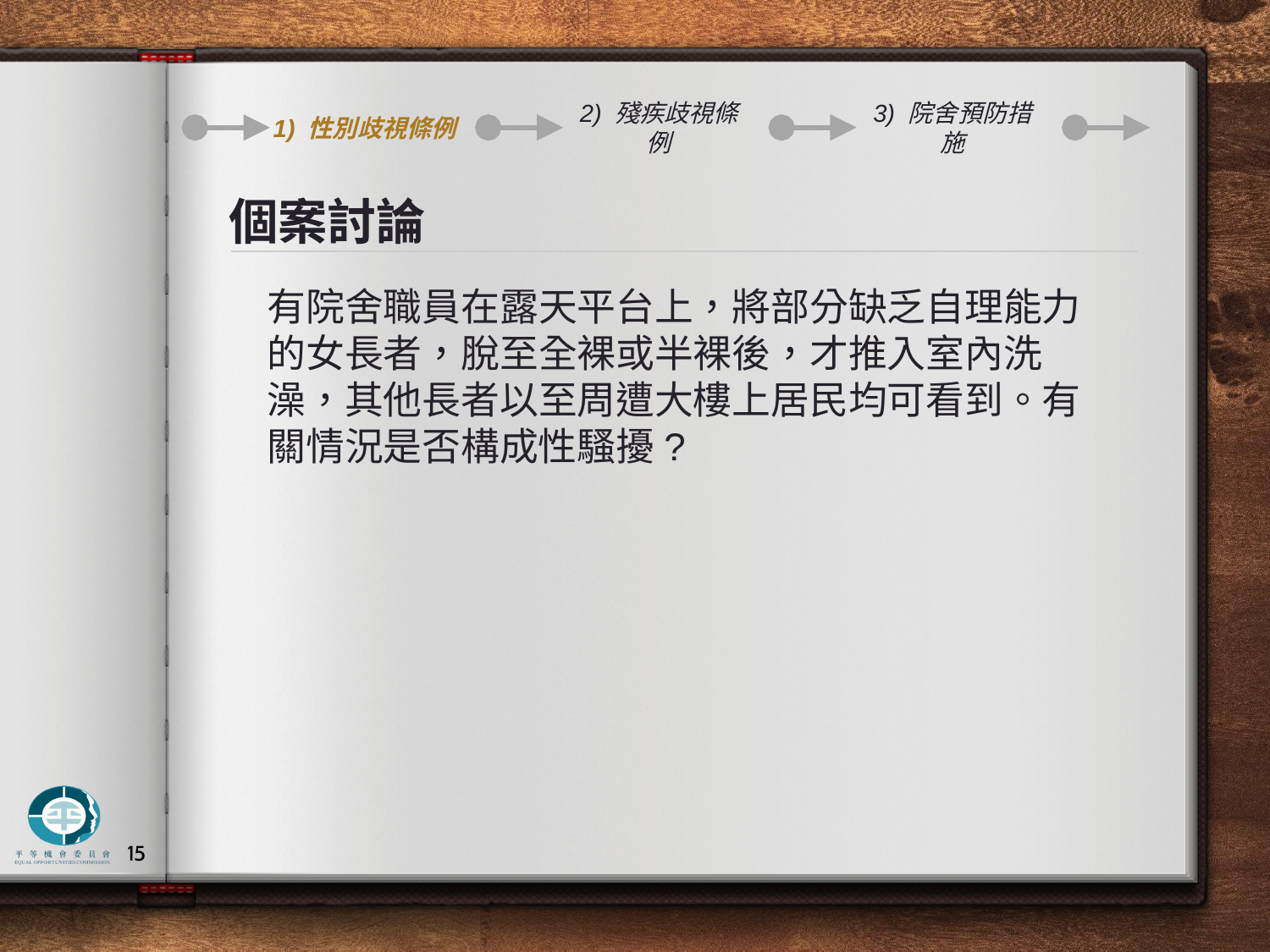

1) 性別歧視條例
2) 殘疾歧視條例
3) 院舍預防措施
# 個案討論
有院舍職員在露天平台上，將部分缺乏自理能力的女長者，脫至全裸或半裸後，才推入室內洗澡，其他長者以至周遭大樓上居民均可看到。有關情況是否構成性騷擾?